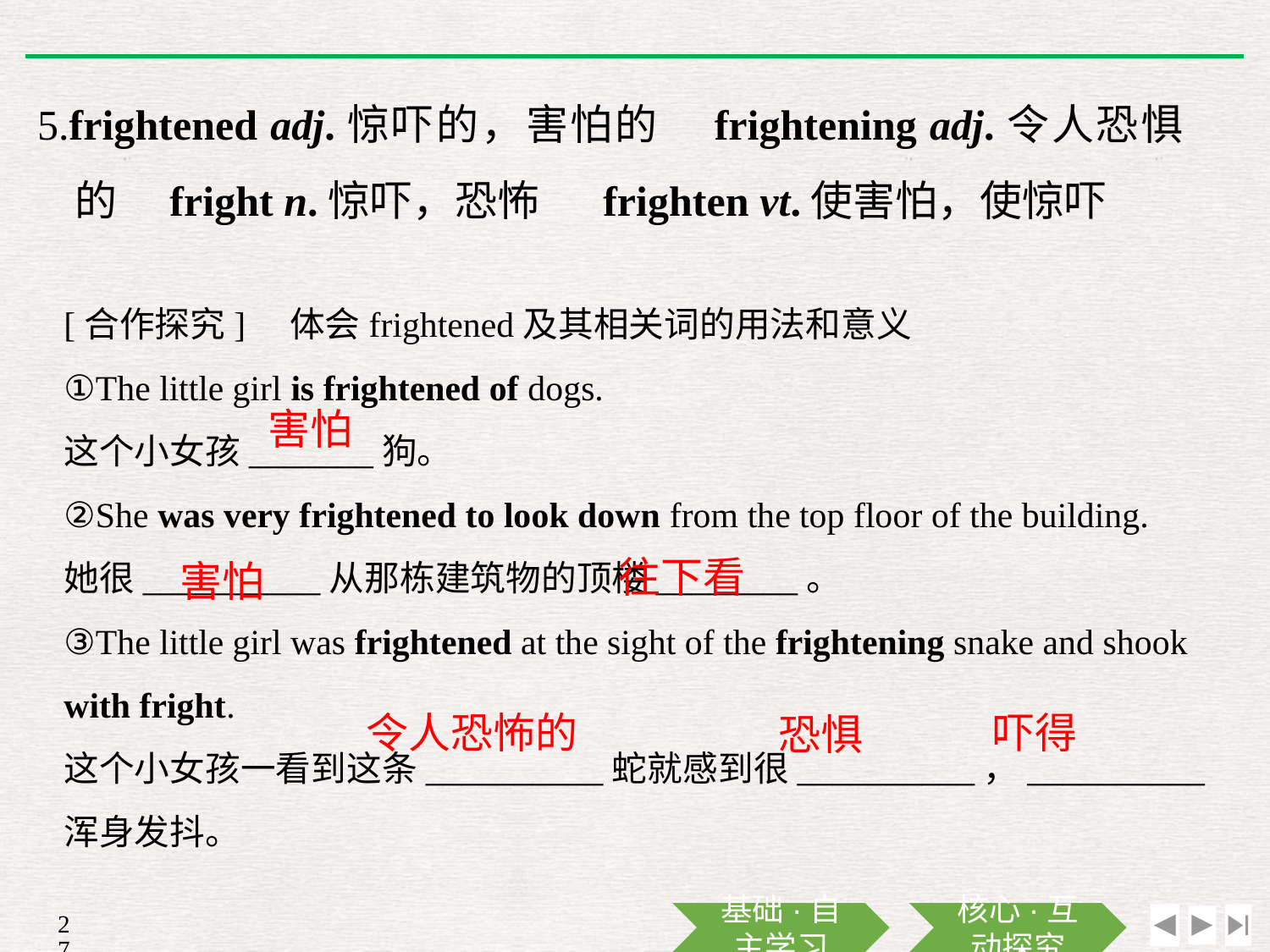

5.frightened adj.惊吓的，害怕的　frightening adj.令人恐惧的　fright n.惊吓，恐怖 　frighten vt.使害怕，使惊吓
[合作探究]　体会frightened及其相关词的用法和意义
①The little girl is frightened of dogs.
这个小女孩_______狗。
②She was very frightened to look down from the top floor of the building.
她很__________从那栋建筑物的顶楼________。
③The little girl was frightened at the sight of the frightening snake and shook with fright.
这个小女孩一看到这条__________蛇就感到很__________，__________浑身发抖。
害怕
往下看
害怕
吓得
令人恐怖的
恐惧